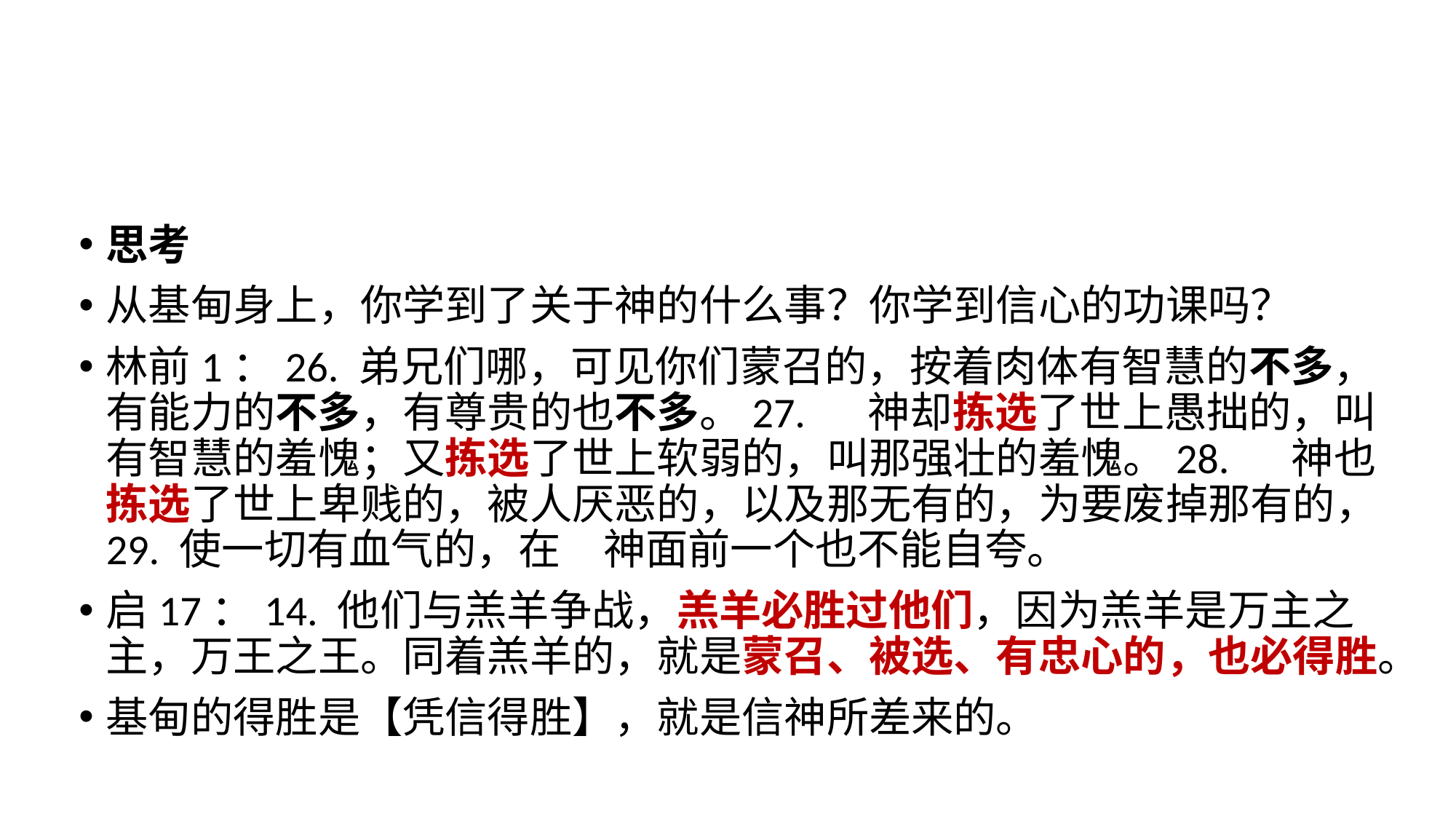

思考
从基甸身上，你学到了关于神的什么事？你学到信心的功课吗？
林前1：26. 弟兄们哪，可见你们蒙召的，按着肉体有智慧的不多，有能力的不多，有尊贵的也不多。27. 　神却拣选了世上愚拙的，叫有智慧的羞愧；又拣选了世上软弱的，叫那强壮的羞愧。28. 　神也拣选了世上卑贱的，被人厌恶的，以及那无有的，为要废掉那有的，29. 使一切有血气的，在　神面前一个也不能自夸。
启17：14. 他们与羔羊争战，羔羊必胜过他们，因为羔羊是万主之主，万王之王。同着羔羊的，就是蒙召、被选、有忠心的，也必得胜。
基甸的得胜是【凭信得胜】，就是信神所差来的。